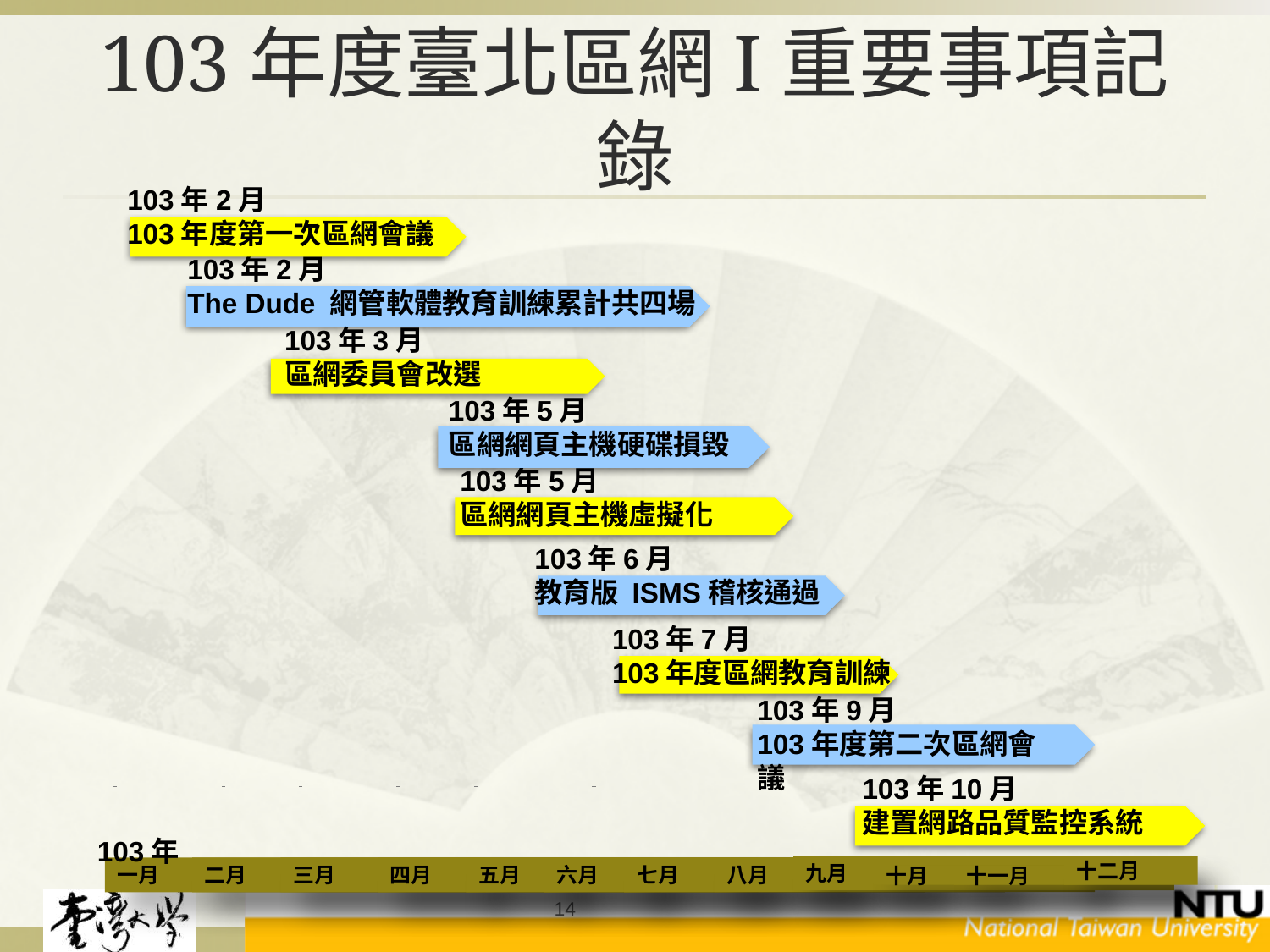

# 103年度臺北區網I重要事項記錄
103年2月
103年度第一次區網會議

103年2月
The Dude 網管軟體教育訓練累計共四場

103年3月
區網委員會改選

103年5月
區網網頁主機硬碟損毀

103年5月
區網網頁主機虛擬化

103年6月
教育版 ISMS稽核通過

103年7月
103年度區網教育訓練

103年9月
103年度第二次區網會議

103年10月
建置網路品質監控系統

103年
九月
十二月
一月
二月
三月
四月
五月
六月
七月
八月
十月
十一月
14